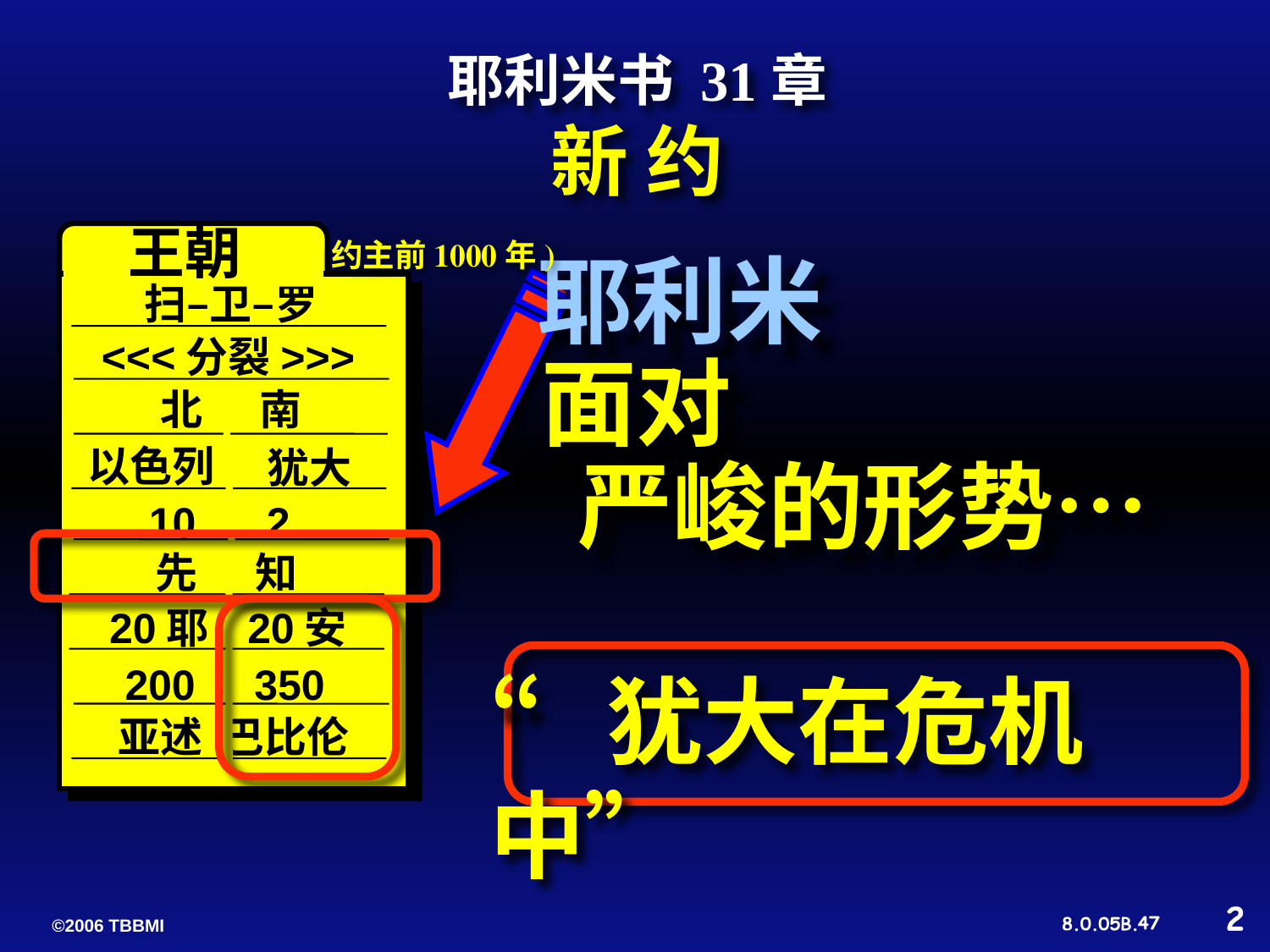

耶利米书 31章
新 约

王朝

(约主前1000年)

扫–卫–罗

 <<<分裂>>>

北      南

以色列

犹大

10      2

先      知

 20耶   20安

 200     350

亚述  巴比伦

耶利米                  面对                      严峻的形势…

“犹大在危机中”
2

47